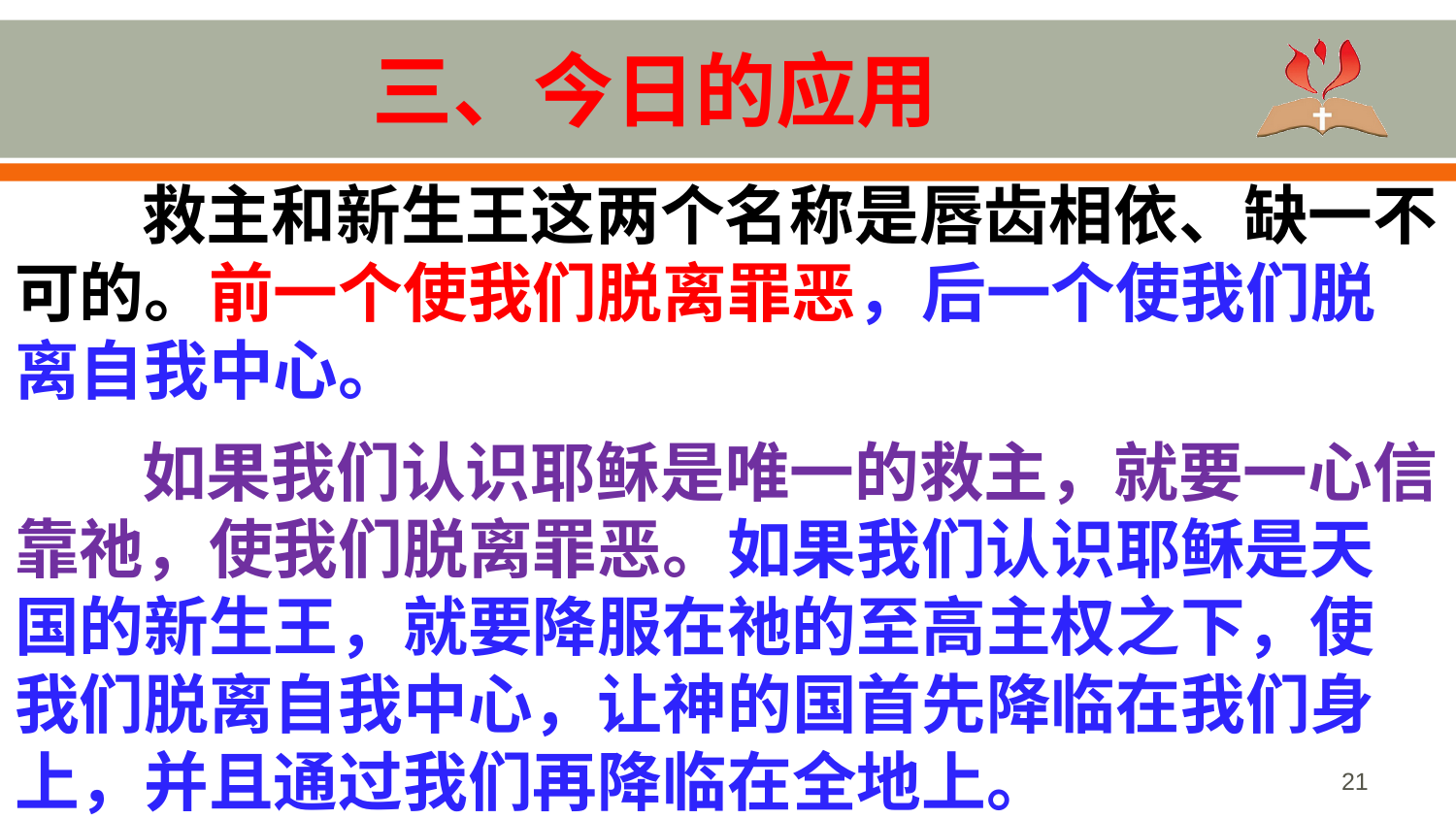

# 三、今日的应用
救主和新生王这两个名称是唇齿相依、缺一不可的。前一个使我们脱离罪恶，后一个使我们脱离自我中心。
如果我们认识耶稣是唯一的救主，就要一心信靠祂，使我们脱离罪恶。如果我们认识耶稣是天国的新生王，就要降服在祂的至高主权之下，使我们脱离自我中心，让神的国首先降临在我们身上，并且通过我们再降临在全地上。

21